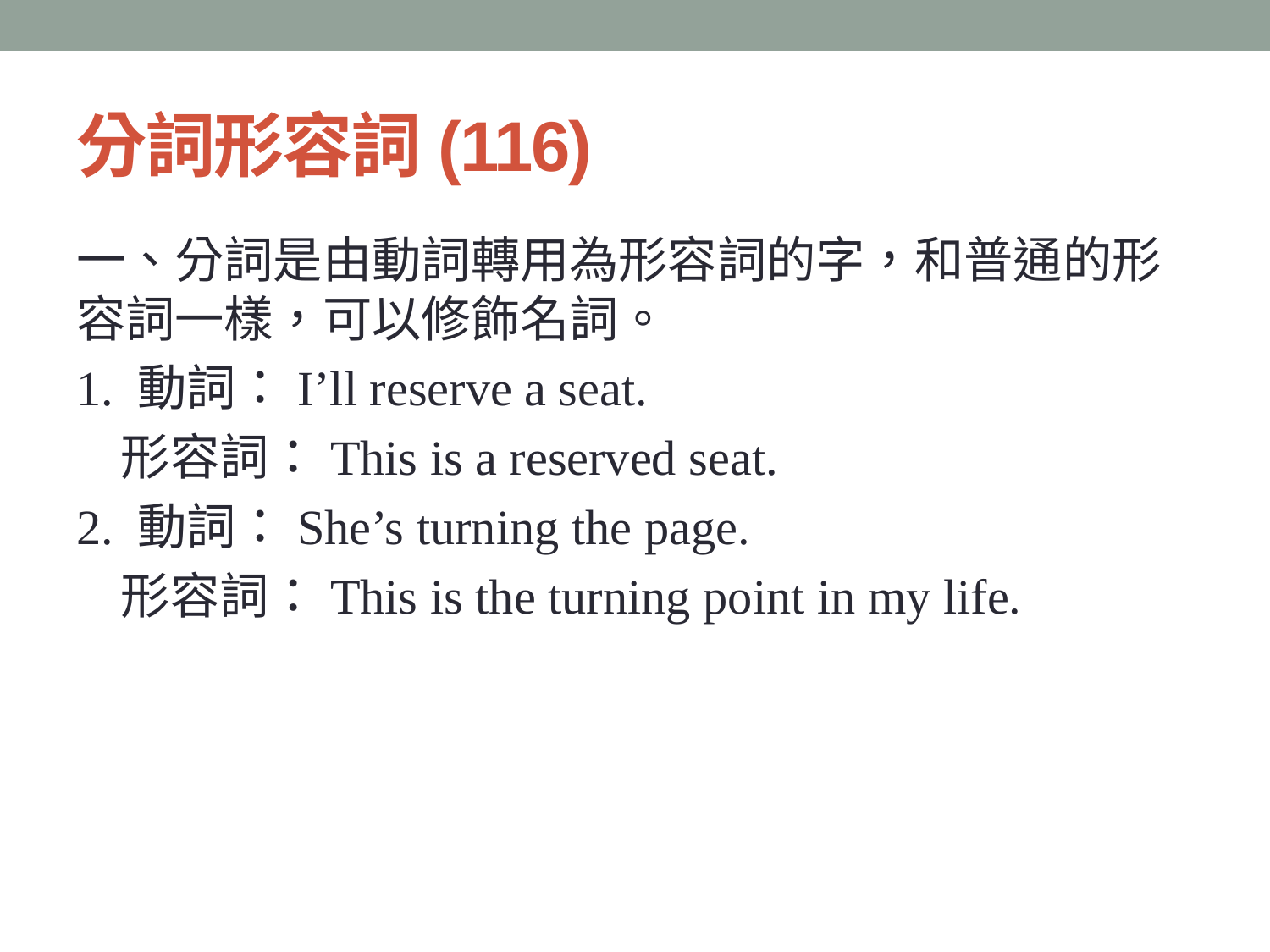

# 分詞形容詞(116)
一、分詞是由動詞轉用為形容詞的字，和普通的形容詞一樣，可以修飾名詞。
1. 動詞：I’ll reserve a seat.
   形容詞：This is a reserved seat.
2. 動詞：She’s turning the page.
   形容詞：This is the turning point in my life.